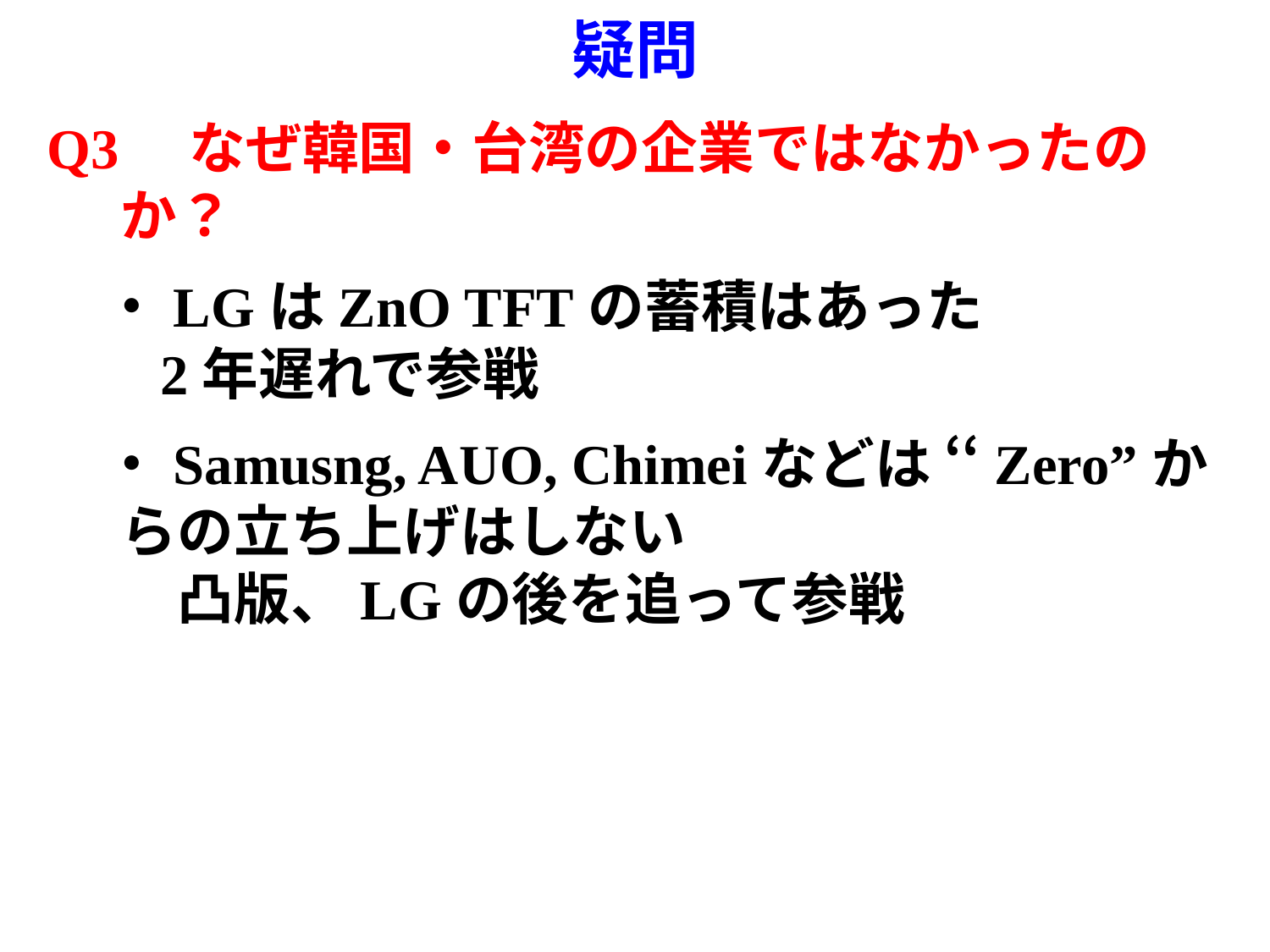

# 疑問

Q3　なぜ韓国・台湾の企業ではなかったのか？
　・LGはZnO TFTの蓄積はあった
  2年遅れで参戦
　・Samusng, AUO, Chimeiなどは ‘‘Zero”からの立ち上げはしない
　凸版、LGの後を追って参戦